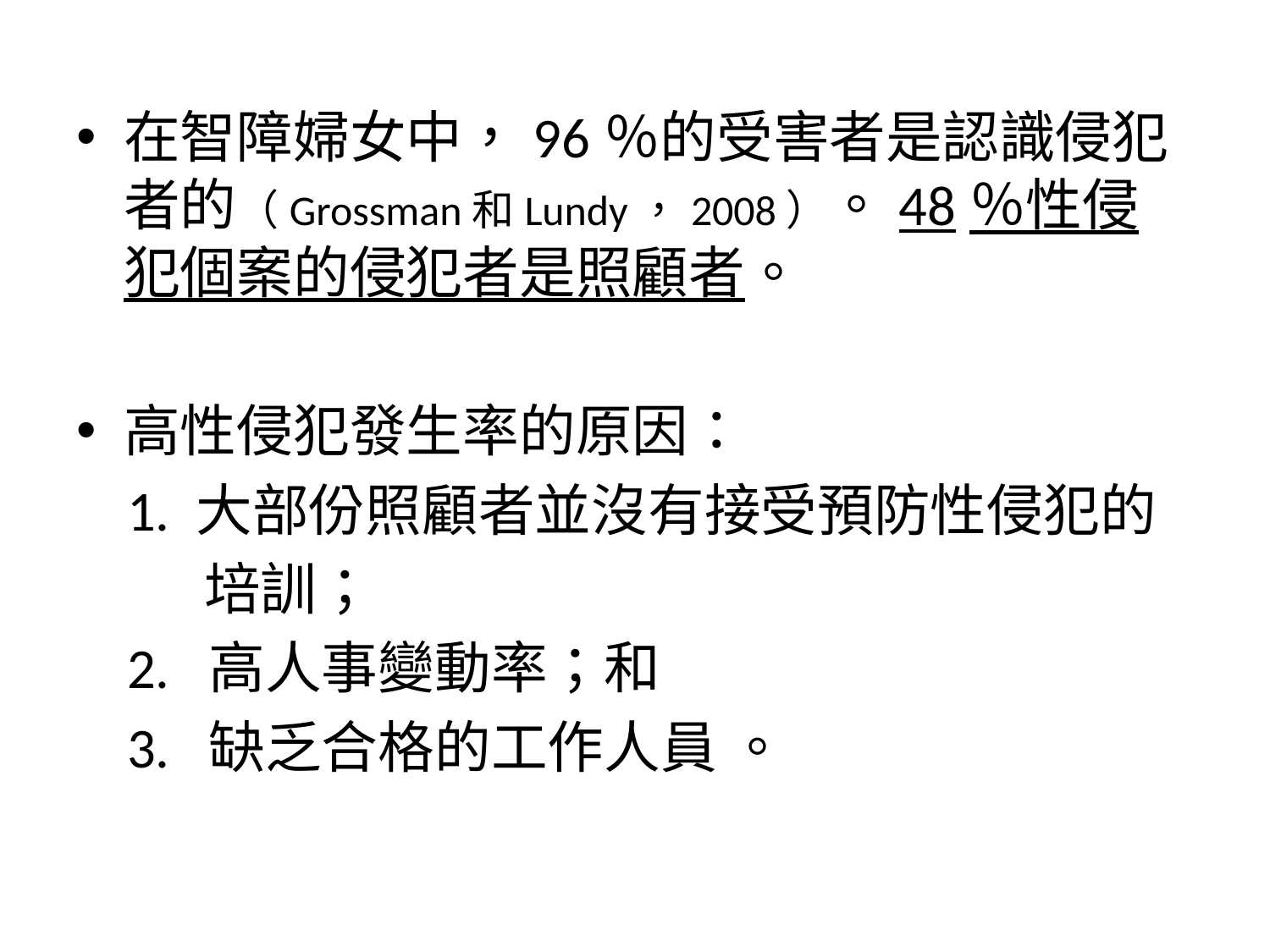

#
在智障婦女中，96％的受害者是認識侵犯者的（Grossman和Lundy，2008）。48％性侵犯個案的侵犯者是照顧者。

高性侵犯發生率的原因：
    1. 大部份照顧者並沒有接受預防性侵犯的
         培訓；
    2.  高人事變動率；和
    3.  缺乏合格的工作人員 。